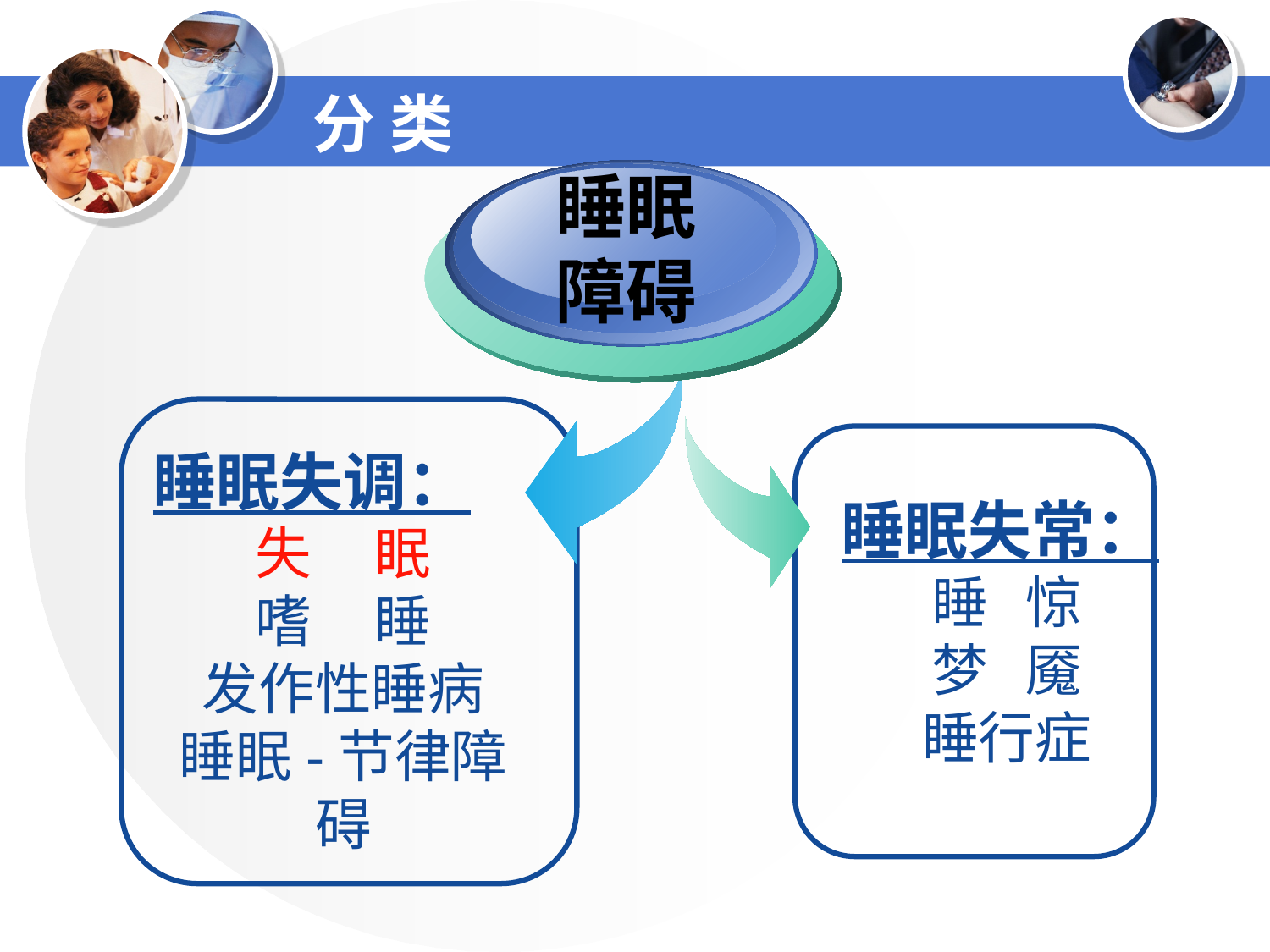

# 分 类
睡眠
障碍

睡眠失调：
失     眠
嗜     睡
发作性睡病
睡眠-节律障碍

睡眠失常：
睡   惊
梦   魇
睡行症